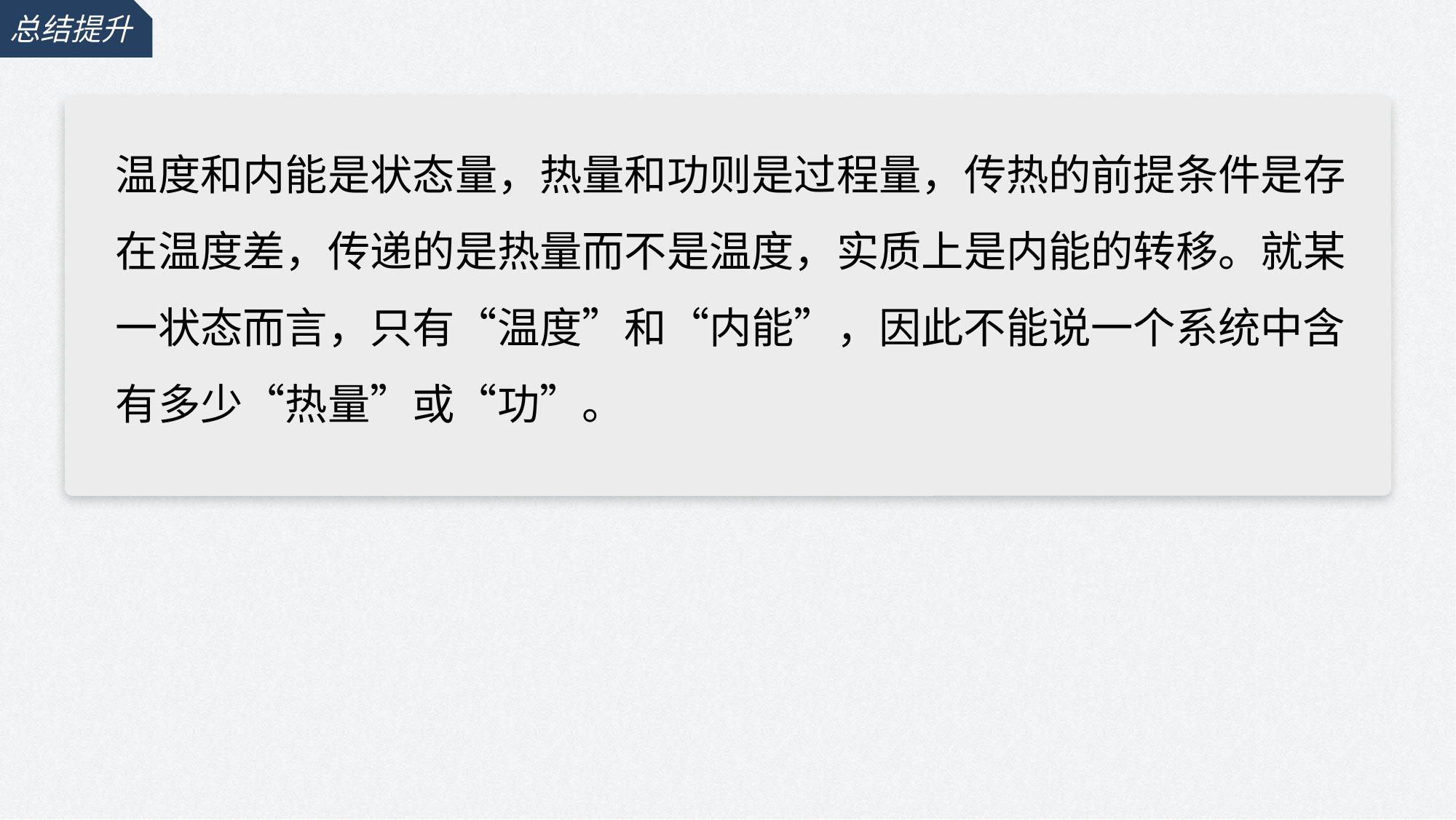

总结提升

温度和内能是状态量，热量和功则是过程量，传热的前提条件是存在温度差，传递的是热量而不是温度，实质上是内能的转移。就某一状态而言，只有“温度”和“内能”，因此不能说一个系统中含有多少“热量”或“功”。